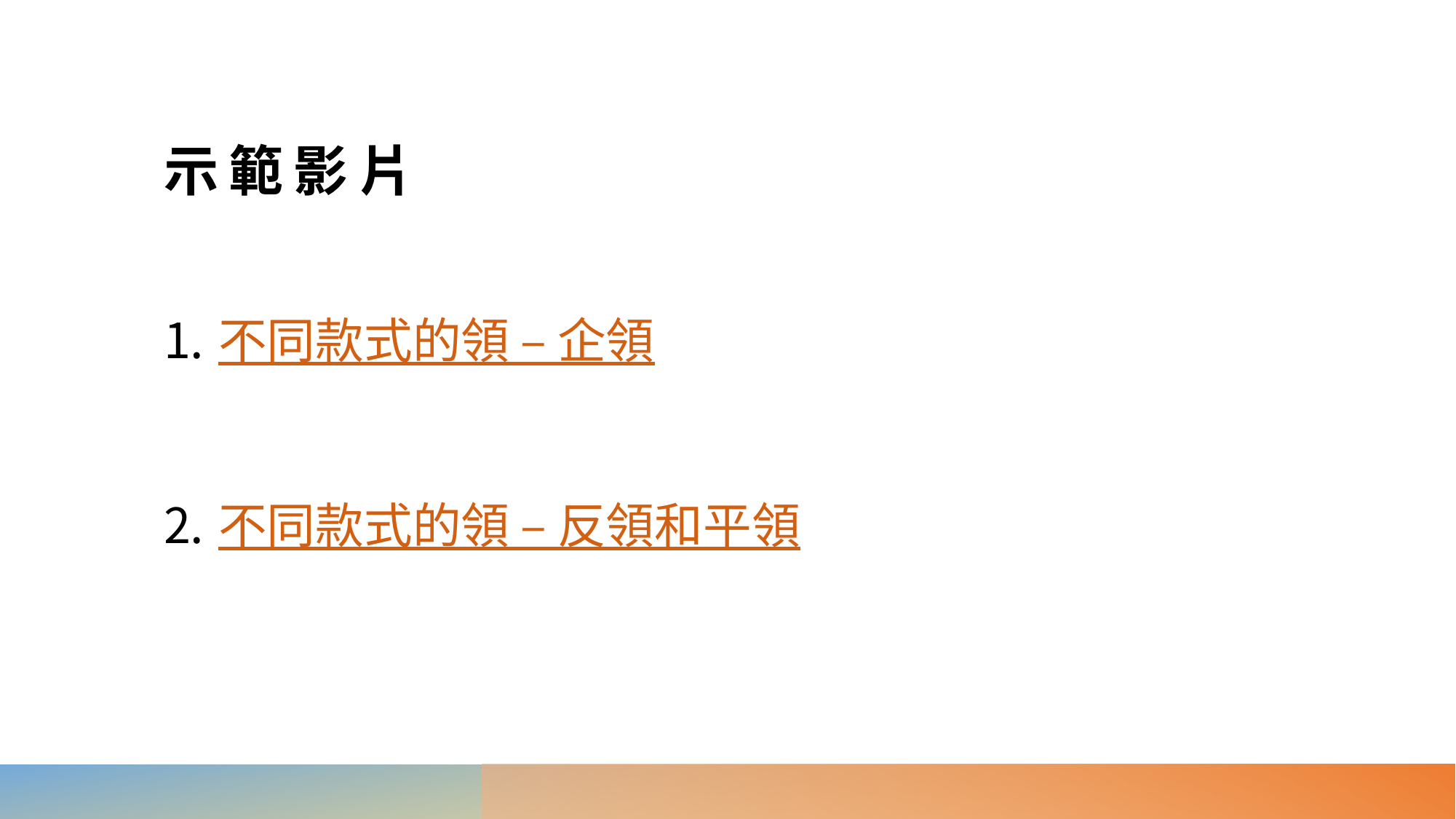

# 示範影片
不同款式的領 – 企領

不同款式的領 – 反領和平領